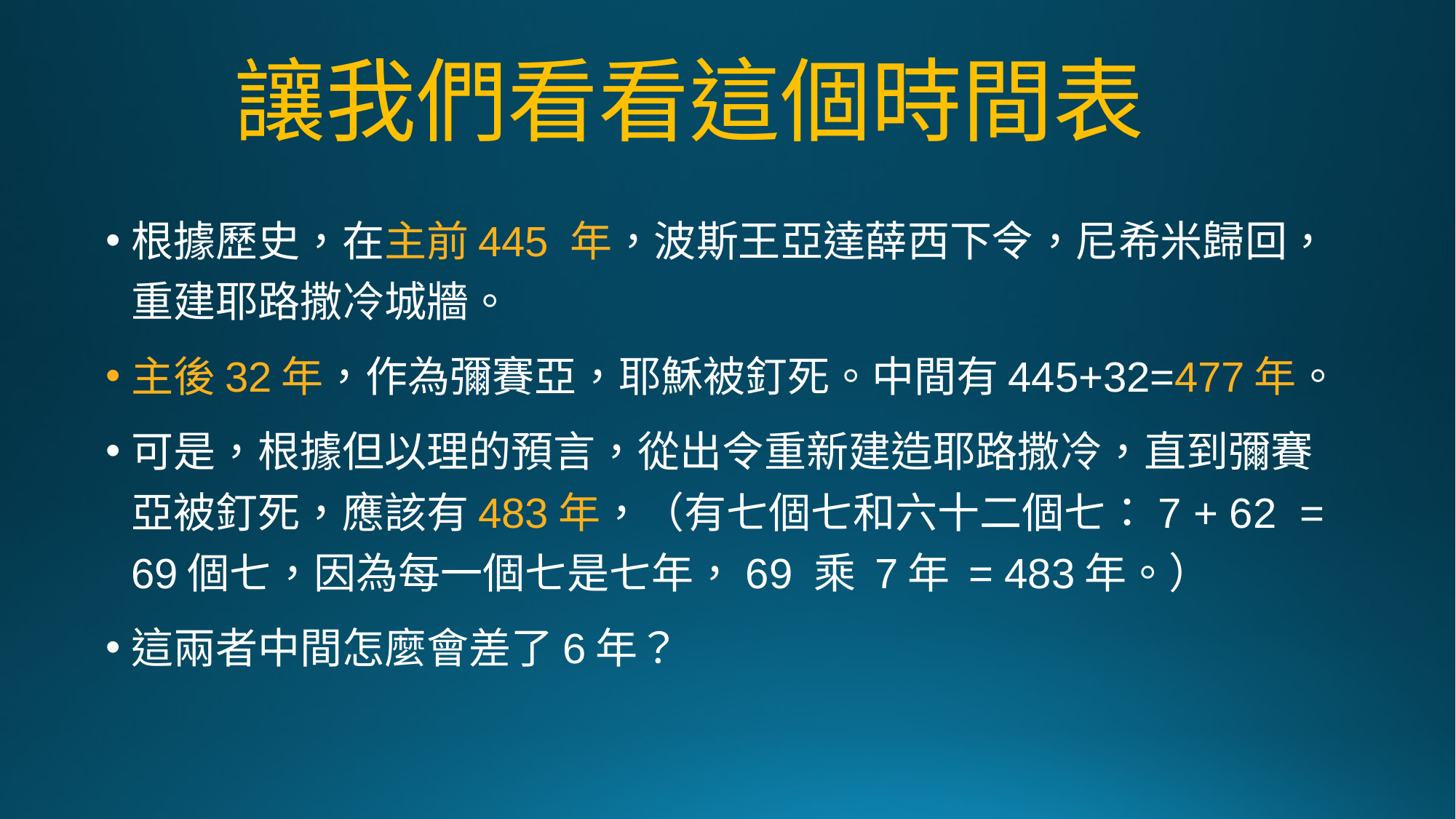

# 讓我們看看這個時間表
根據歷史，在主前445 年，波斯王亞達薛西下令，尼希米歸回，重建耶路撒冷城牆。
主後32年，作為彌賽亞，耶穌被釘死。中間有445+32=477年。
可是，根據但以理的預言，從出令重新建造耶路撒冷，直到彌賽亞被釘死，應該有483年，（有七個七和六十二個七：7 + 62  = 69個七，因為每一個七是七年，69 乘 7年 = 483年。）
這兩者中間怎麼會差了6年？